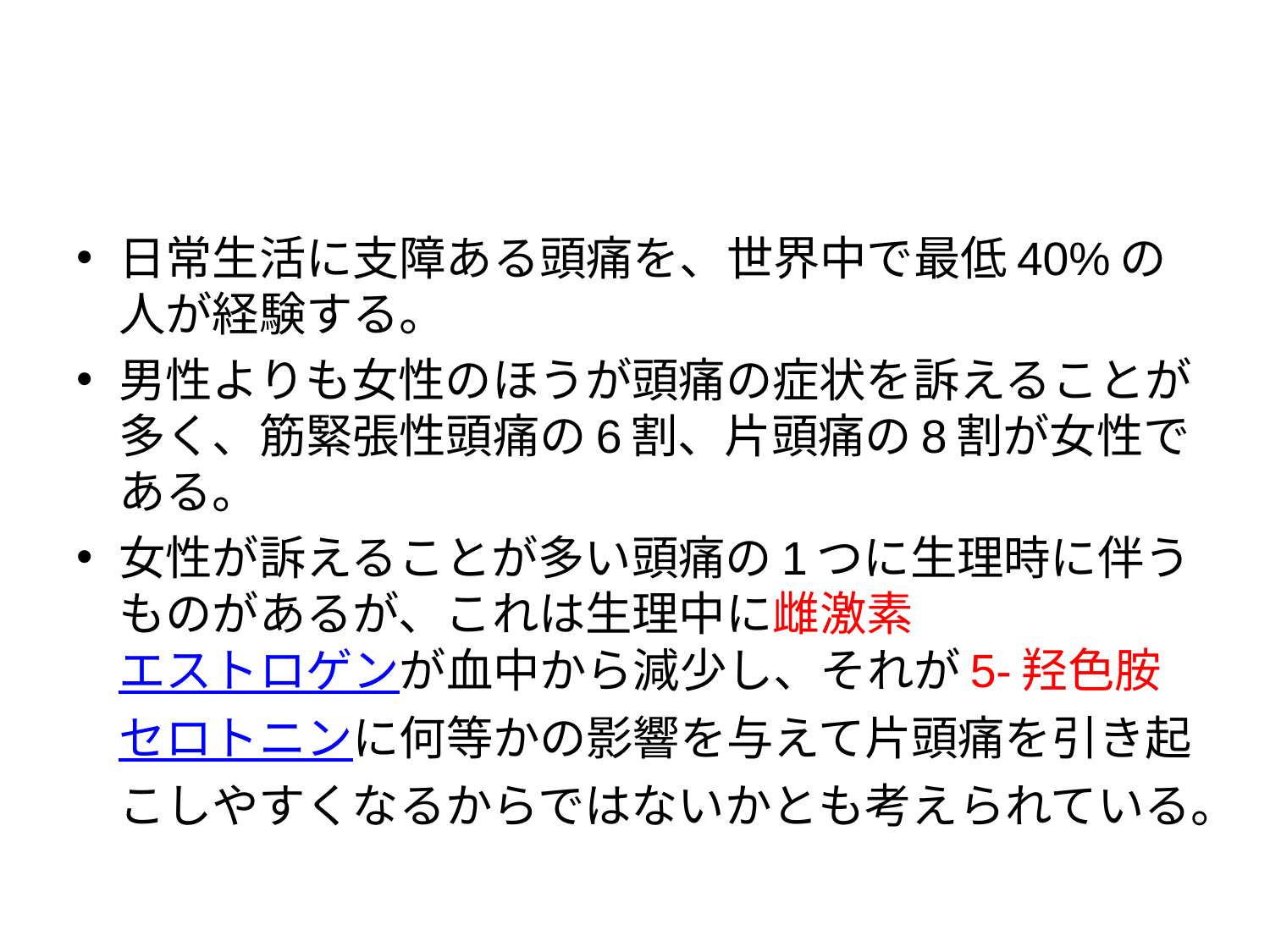

#
日常生活に支障ある頭痛を、世界中で最低40%の人が経験する。
男性よりも女性のほうが頭痛の症状を訴えることが多く、筋緊張性頭痛の6割、片頭痛の8割が女性である。
女性が訴えることが多い頭痛の1つに生理時に伴うものがあるが、これは生理中に雌激素エストロゲンが血中から減少し、それが5-羟色胺セロトニンに何等かの影響を与えて片頭痛を引き起こしやすくなるからではないかとも考えられている。